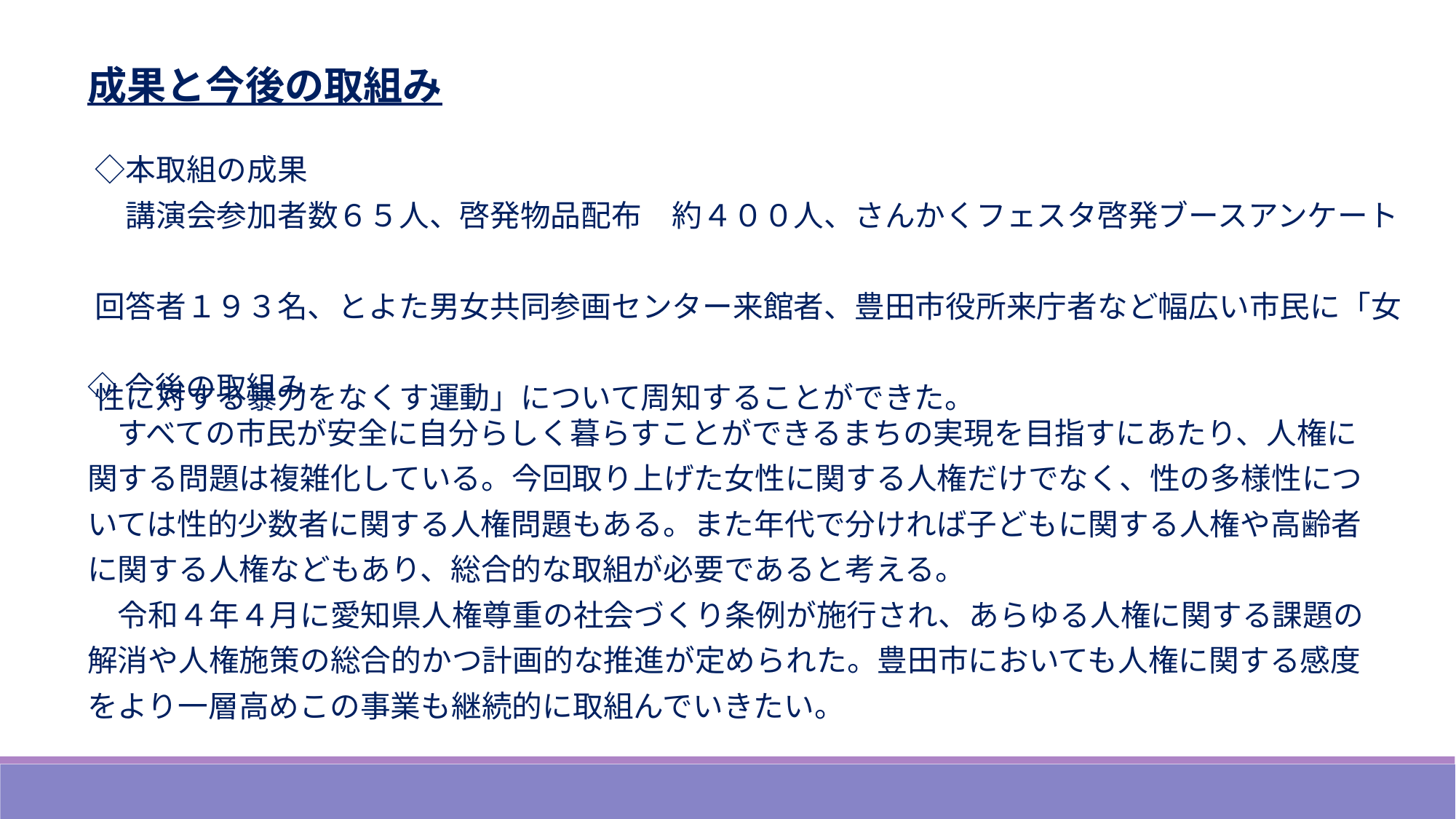

成果と今後の取組み
　◇本取組の成果
　　講演会参加者数６５人、啓発物品配布　約４００人、さんかくフェスタ啓発ブースアンケート
　回答者１９３名、とよた男女共同参画センター来館者、豊田市役所来庁者など幅広い市民に「女
　性に対する暴力をなくす運動」について周知することができた。
◇今後の取組み
　すべての市民が安全に自分らしく暮らすことができるまちの実現を目指すにあたり、人権に関する問題は複雑化している。今回取り上げた女性に関する人権だけでなく、性の多様性については性的少数者に関する人権問題もある。また年代で分ければ子どもに関する人権や高齢者に関する人権などもあり、総合的な取組が必要であると考える。
　令和４年４月に愛知県人権尊重の社会づくり条例が施行され、あらゆる人権に関する課題の解消や人権施策の総合的かつ計画的な推進が定められた。豊田市においても人権に関する感度をより一層高めこの事業も継続的に取組んでいきたい。